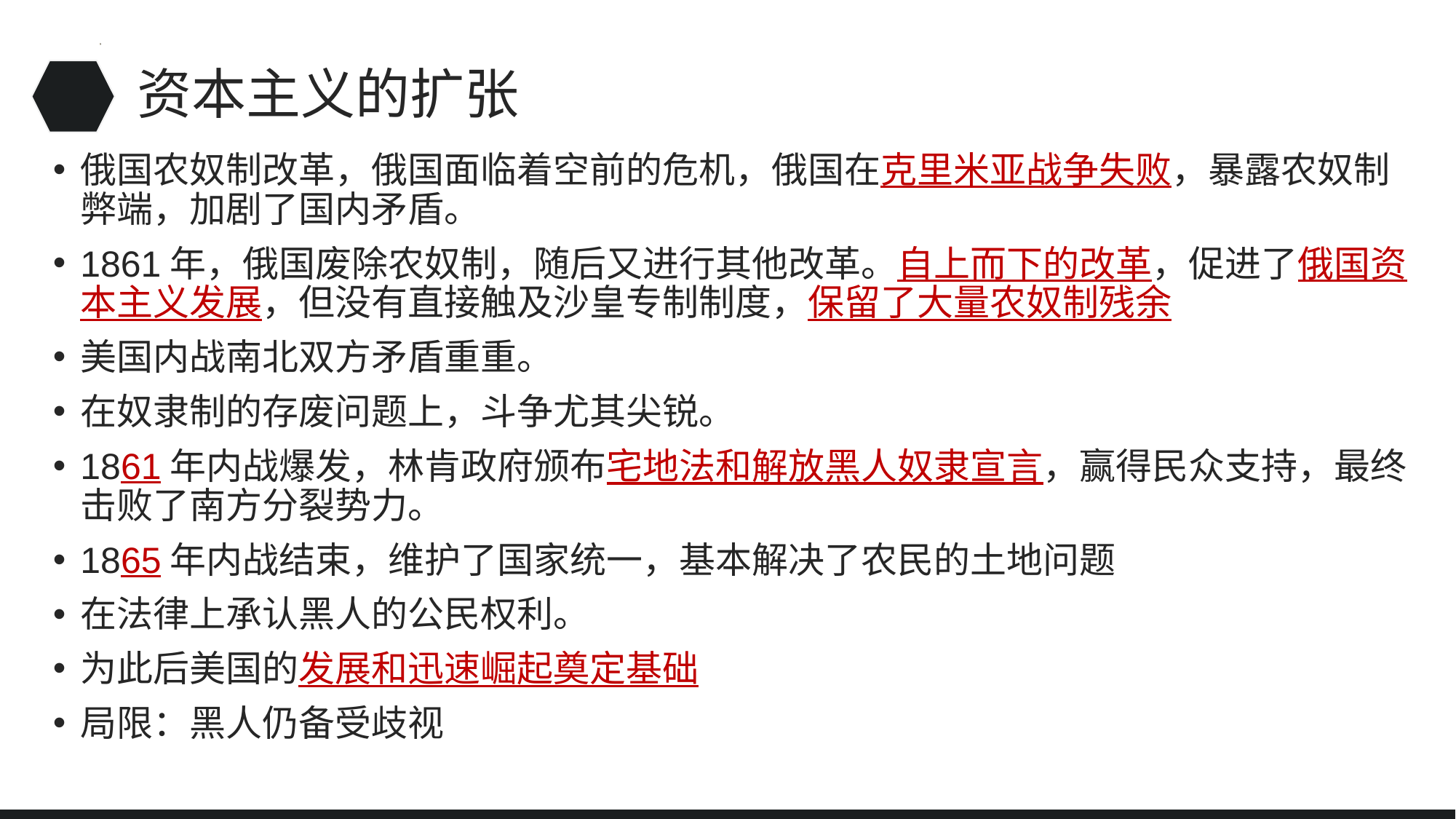

# 资本主义的扩张
俄国农奴制改革，俄国面临着空前的危机，俄国在克里米亚战争失败，暴露农奴制弊端，加剧了国内矛盾。
1861年，俄国废除农奴制，随后又进行其他改革。自上而下的改革，促进了俄国资本主义发展，但没有直接触及沙皇专制制度，保留了大量农奴制残余
美国内战南北双方矛盾重重。
在奴隶制的存废问题上，斗争尤其尖锐。
1861年内战爆发，林肯政府颁布宅地法和解放黑人奴隶宣言，赢得民众支持，最终击败了南方分裂势力。
1865年内战结束，维护了国家统一，基本解决了农民的土地问题
在法律上承认黑人的公民权利。
为此后美国的发展和迅速崛起奠定基础
局限：黑人仍备受歧视